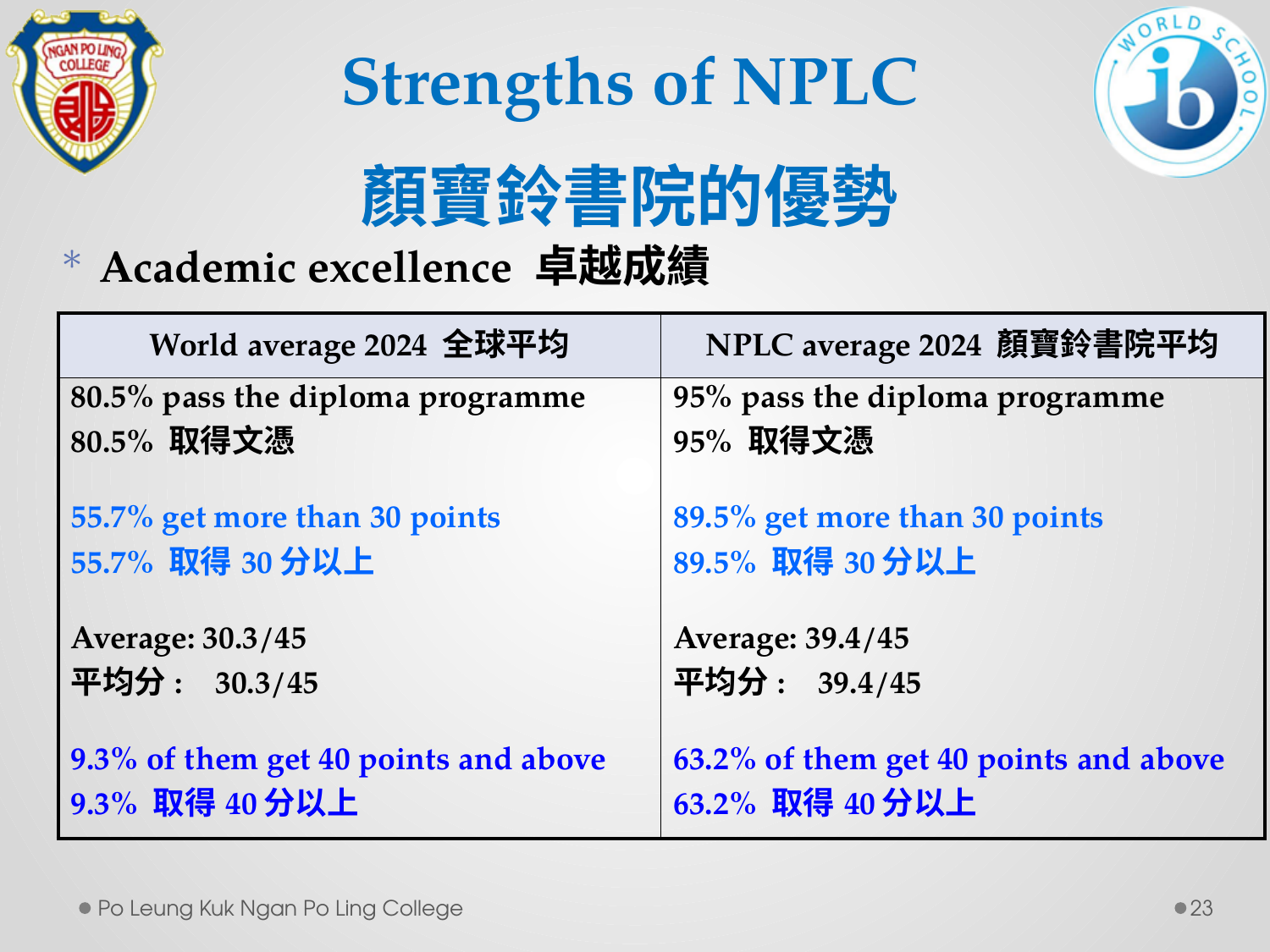

# Strengths of NPLC 顏寶鈴書院的優勢
Academic excellence 卓越成績
| World average 2024 全球平均 | NPLC average 2024 顏寶鈴書院平均 |
| --- | --- |
| 80.5% pass the diploma programme 80.5% 取得文憑 55.7% get more than 30 points 55.7% 取得30分以上 Average: 30.3/45 平均分: 30.3/45 9.3% of them get 40 points and above 9.3% 取得40分以上 | 95% pass the diploma programme 95% 取得文憑 89.5% get more than 30 points 89.5% 取得30分以上 Average: 39.4/45 平均分: 39.4/45 63.2% of them get 40 points and above 63.2% 取得40分以上 |
Po Leung Kuk Ngan Po Ling College
23